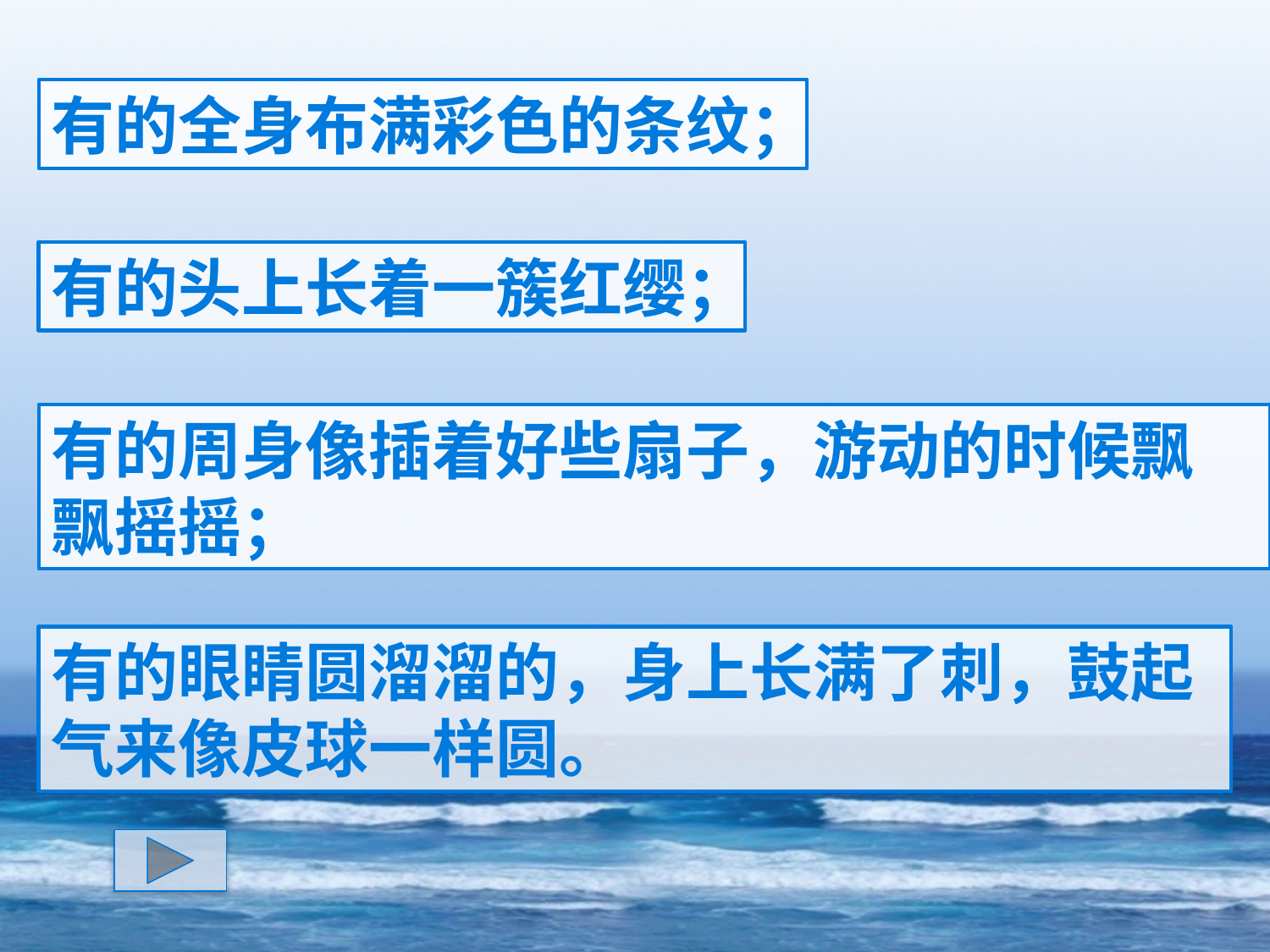

有的全身布满彩色的条纹；
有的头上长着一簇红缨；
有的周身像插着好些扇子，游动的时候飘飘摇摇；
有的眼睛圆溜溜的，身上长满了刺，鼓起气来像皮球一样圆。